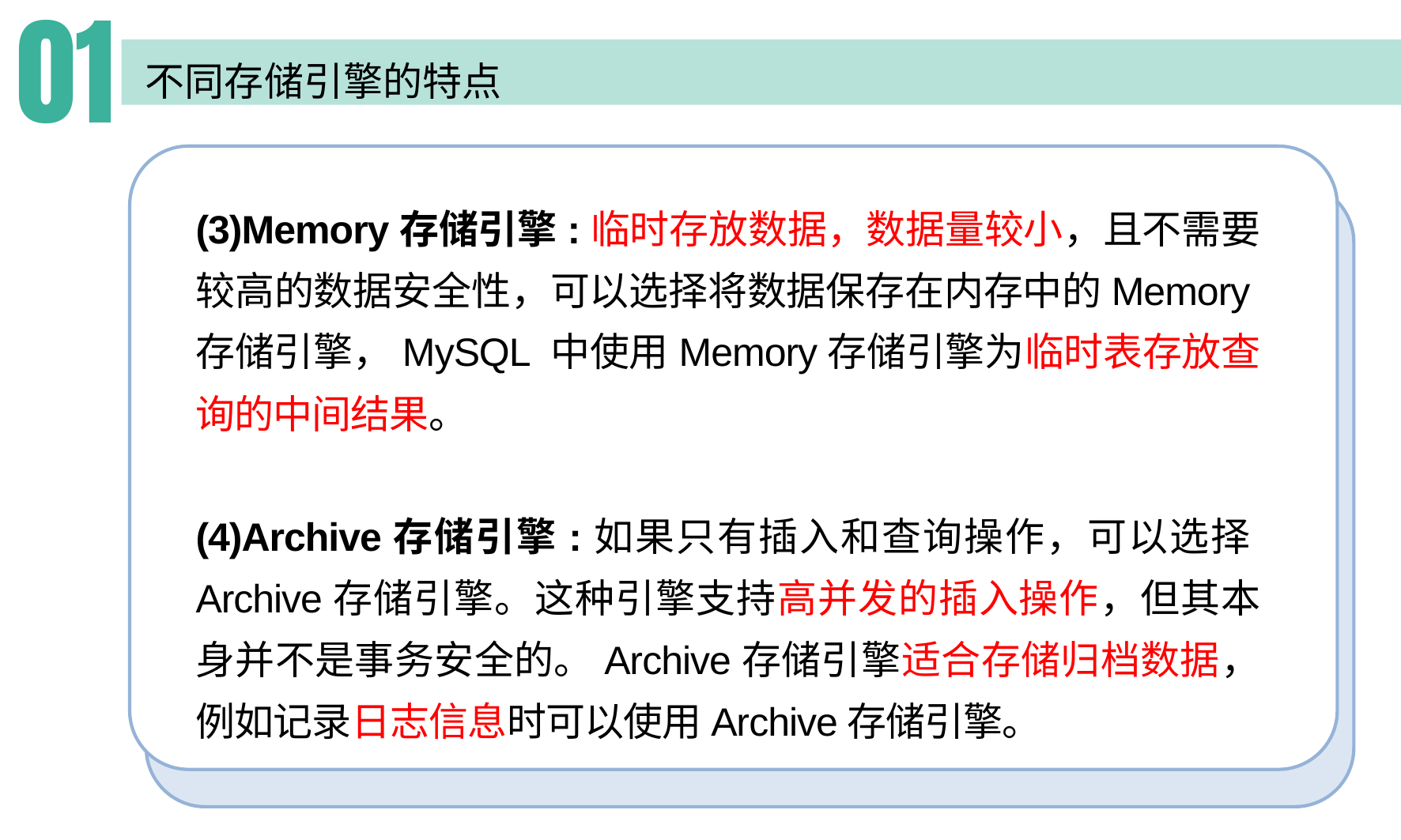

01

不同存储引擎的特点

(3)Memory存储引擎:临时存放数据，数据量较小，且不需要较高的数据安全性，可以选择将数据保存在内存中的Memory存储引擎，MySQL 中使用Memory存储引擎为临时表存放查询的中间结果。

(4)Archive存储引擎:如果只有插入和查询操作，可以选择Archive存储引擎。这种引擎支持高并发的插入操作，但其本身并不是事务安全的。Archive存储引擎适合存储归档数据，例如记录日志信息时可以使用Archive存储引擎。